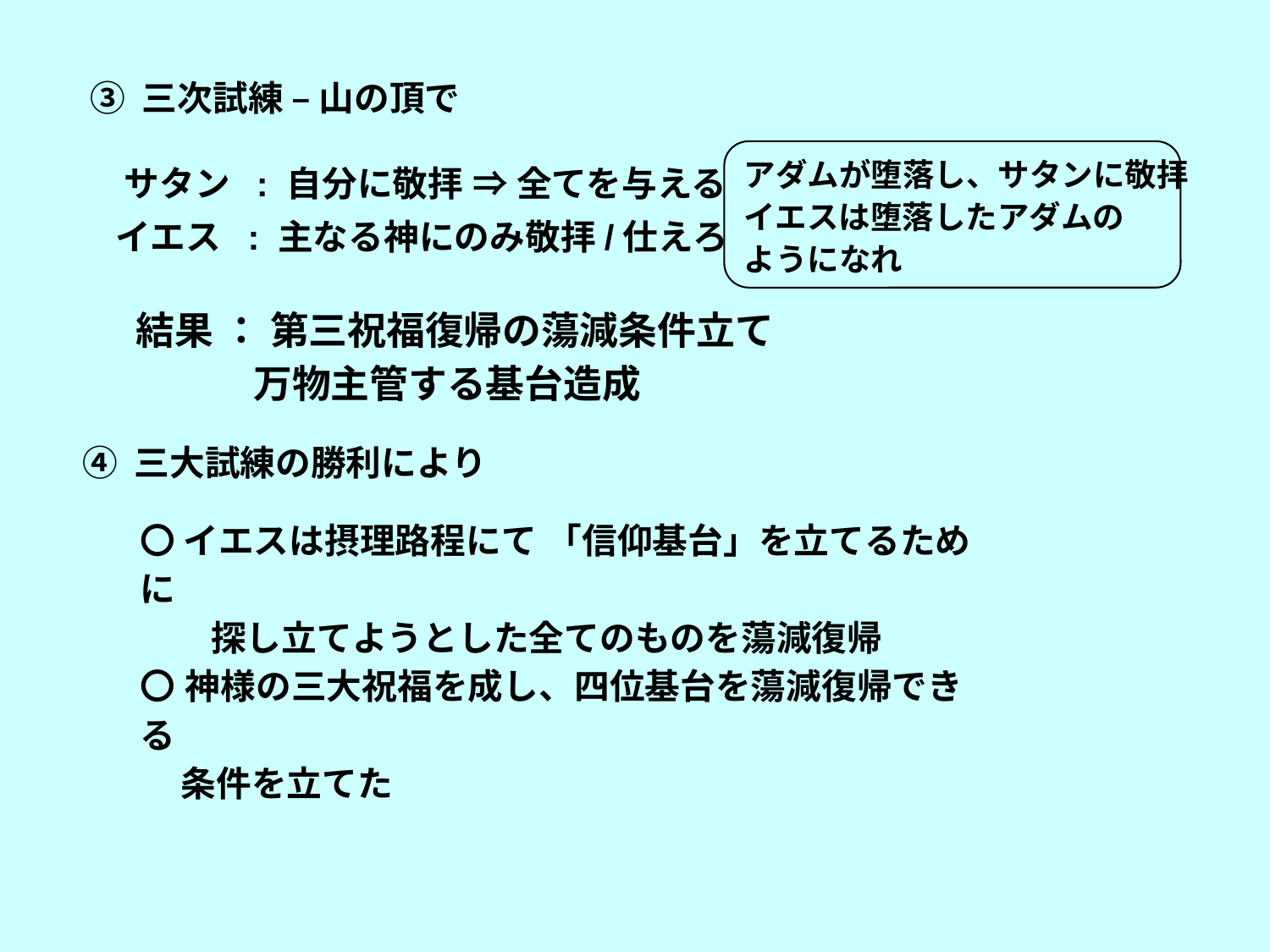

③ 三次試練 – 山の頂で
アダムが堕落し、サタンに敬拝
イエスは堕落したアダムの
ようになれ
サタン  : 自分に敬拝 ⇒ 全てを与える
イエス  : 主なる神にのみ敬拝/仕えろ
結果 ： 第三祝福復帰の蕩減条件立て
          万物主管する基台造成
④ 三大試練の勝利により
〇 イエスは摂理路程にて 「信仰基台」を立てるために
　　探し立てようとした全てのものを蕩減復帰
〇 神様の三大祝福を成し、四位基台を蕩減復帰できる
    条件を立てた